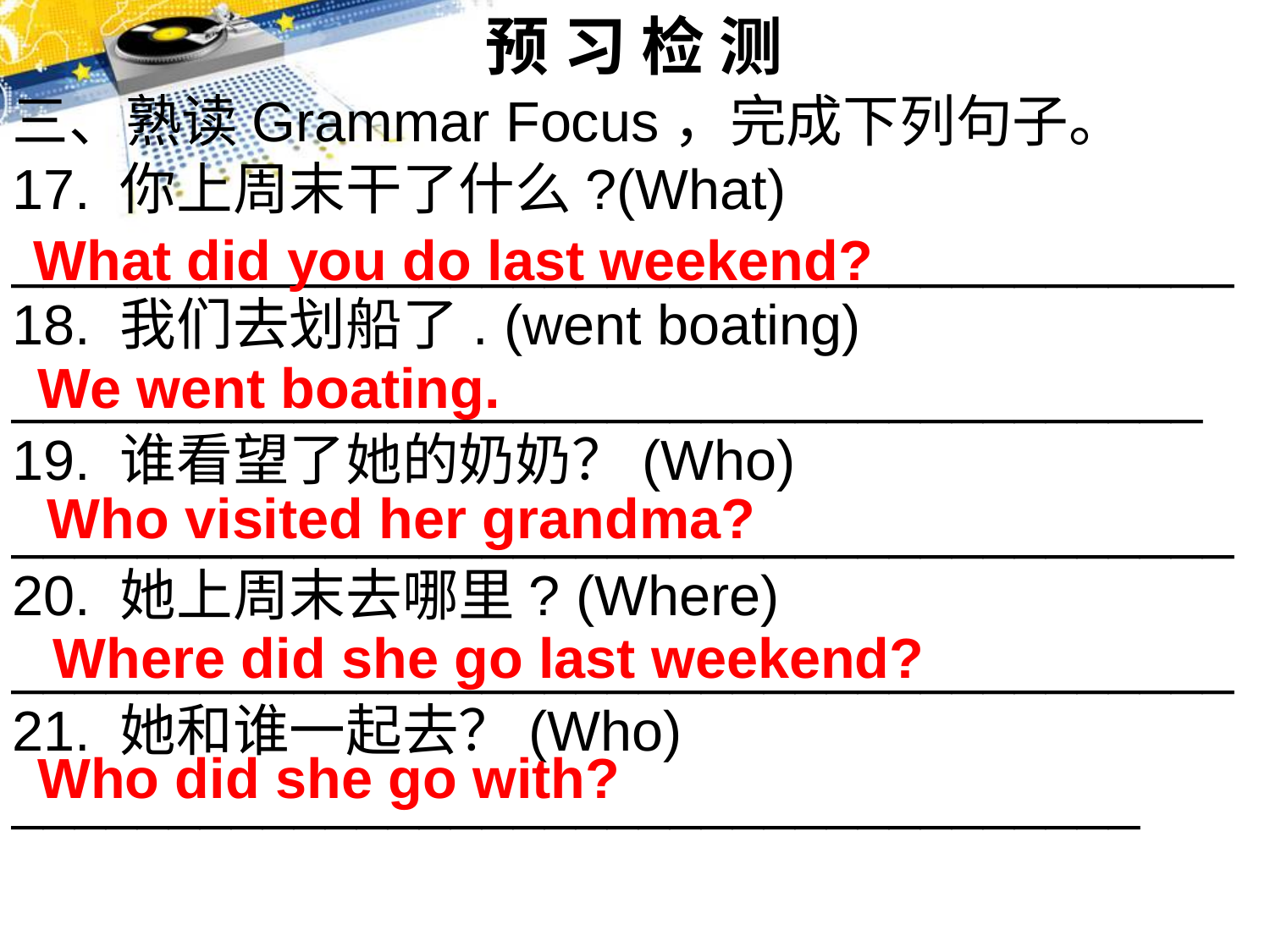

预 习 检 测
三、熟读Grammar Focus，完成下列句子。
17. 你上周末干了什么?(What)
_______________________________________
18. 我们去划船了. (went boating)
______________________________________
19. 谁看望了她的奶奶？(Who)
_______________________________________
20. 她上周末去哪里? (Where)
_______________________________________21. 她和谁一起去？(Who)
____________________________________
What did you do last weekend?
We went boating.
Who visited her grandma?
 Where did she go last weekend?
Who did she go with?